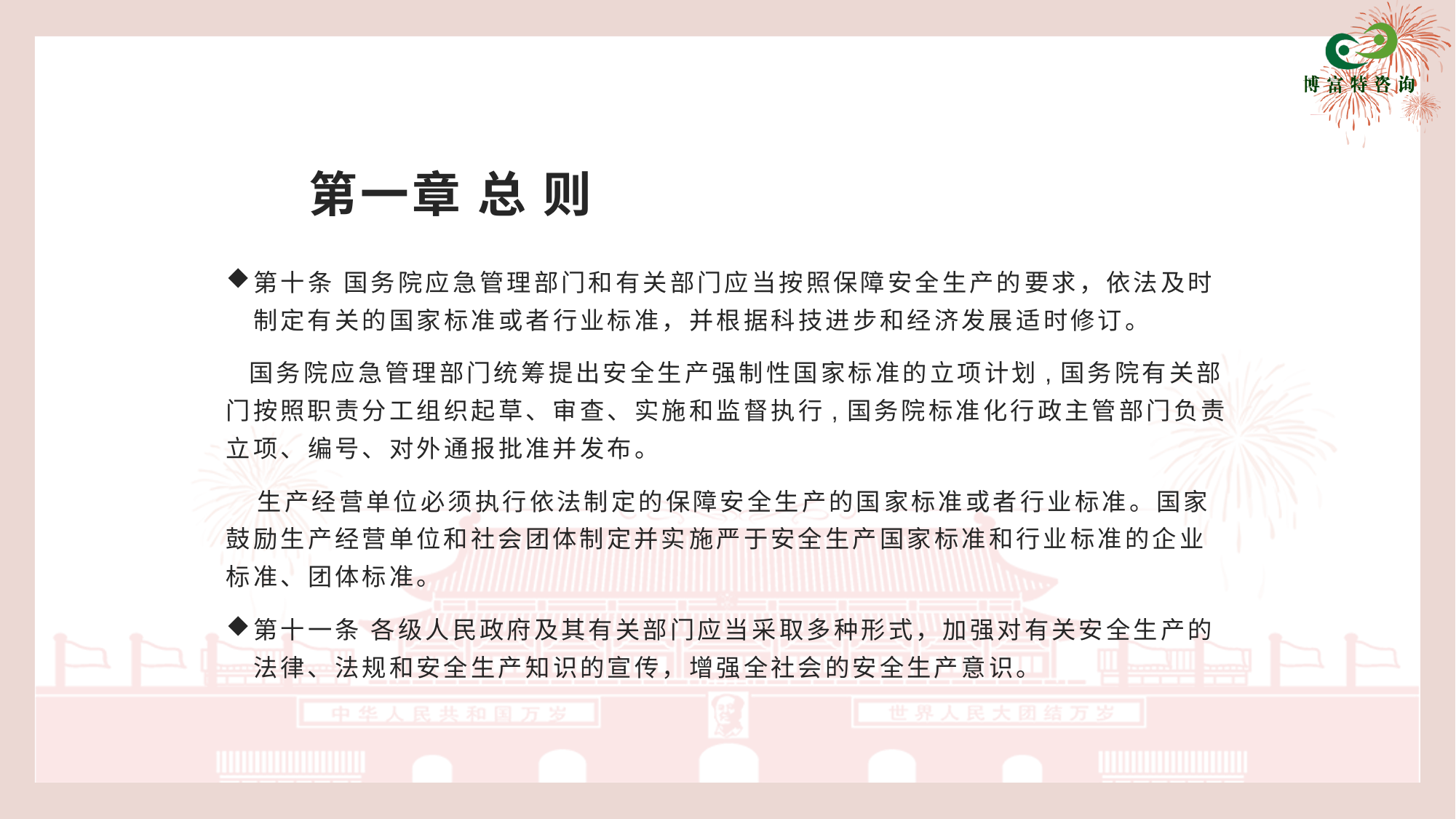

# 第一章 总 则
第十条 国务院应急管理部门和有关部门应当按照保障安全生产的要求，依法及时制定有关的国家标准或者行业标准，并根据科技进步和经济发展适时修订。
  国务院应急管理部门统筹提出安全生产强制性国家标准的立项计划,国务院有关部门按照职责分工组织起草、审查、实施和监督执行,国务院标准化行政主管部门负责立项、编号、对外通报批准并发布。
   生产经营单位必须执行依法制定的保障安全生产的国家标准或者行业标准。国家鼓励生产经营单位和社会团体制定并实施严于安全生产国家标准和行业标准的企业标准、团体标准。
第十一条 各级人民政府及其有关部门应当采取多种形式，加强对有关安全生产的法律、法规和安全生产知识的宣传，增强全社会的安全生产意识。